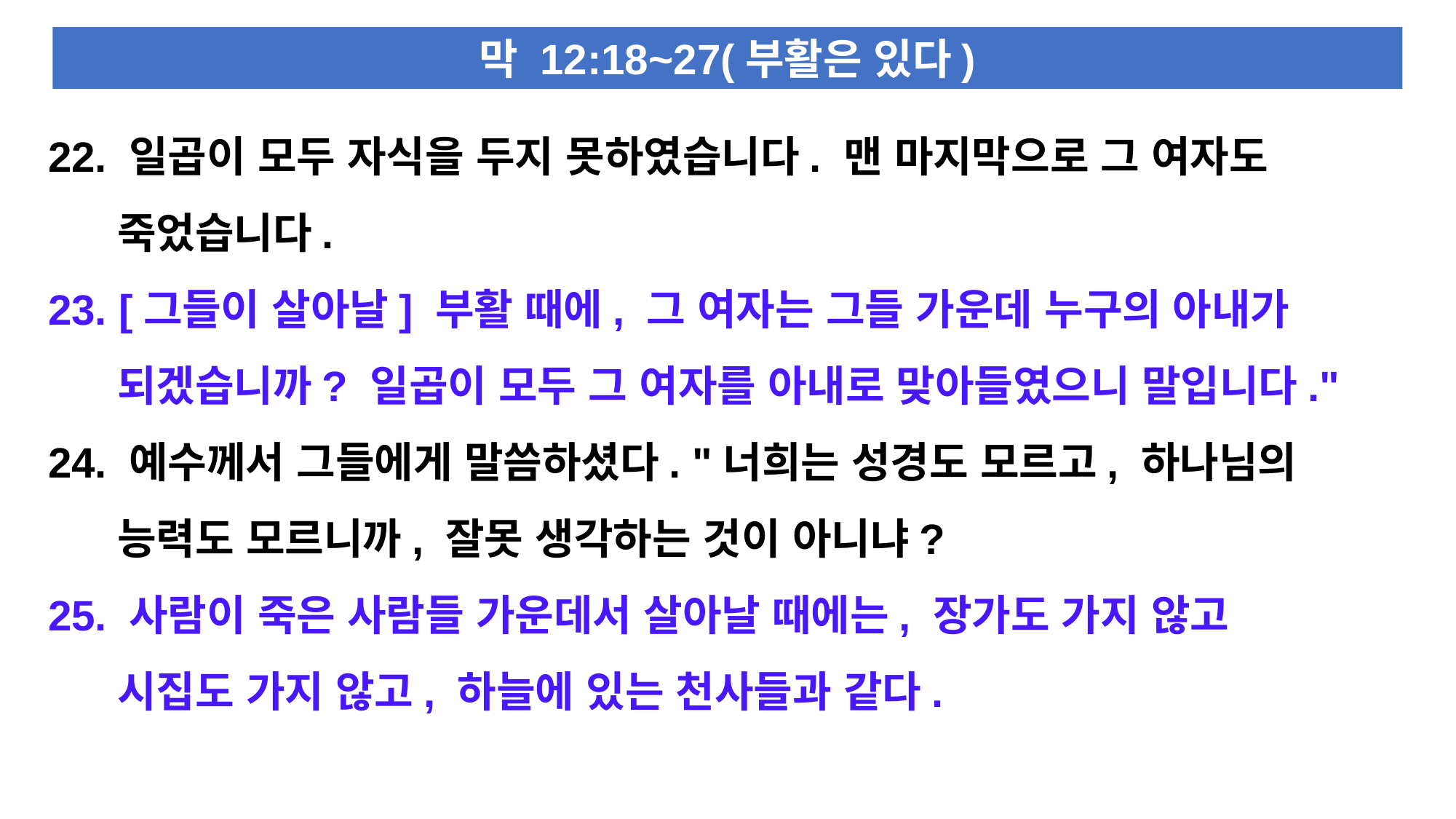

막 12:18~27(부활은 있다)
22. 일곱이 모두 자식을 두지 못하였습니다. 맨 마지막으로 그 여자도
     죽었습니다.
23. [그들이 살아날] 부활 때에, 그 여자는 그들 가운데 누구의 아내가
     되겠습니까? 일곱이 모두 그 여자를 아내로 맞아들였으니 말입니다."
24. 예수께서 그들에게 말씀하셨다. "너희는 성경도 모르고, 하나님의
     능력도 모르니까, 잘못 생각하는 것이 아니냐?
25. 사람이 죽은 사람들 가운데서 살아날 때에는, 장가도 가지 않고
     시집도 가지 않고, 하늘에 있는 천사들과 같다.